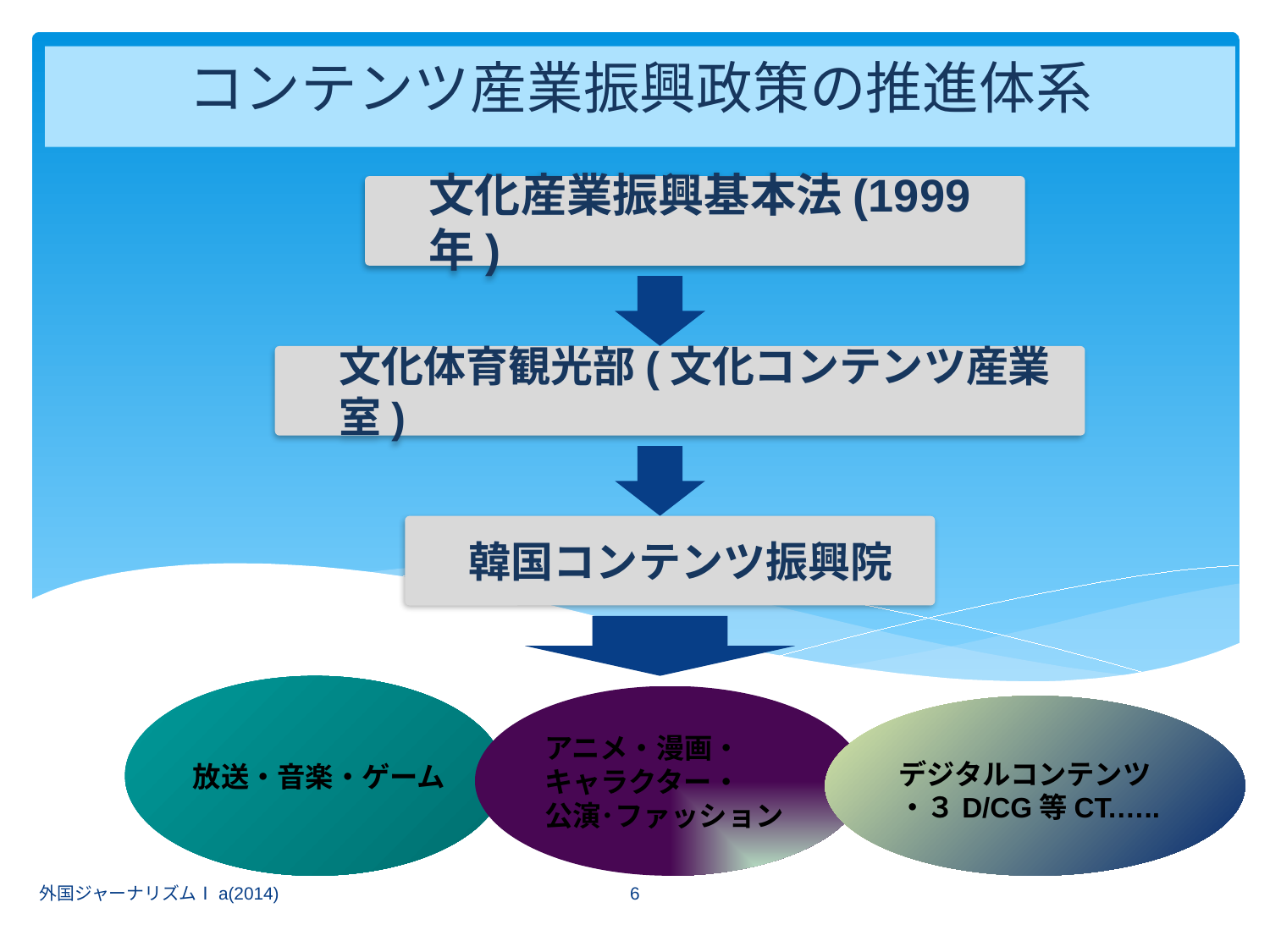

コンテンツ産業振興政策の推進体系

文化産業振興基本法(1999年)

文化体育観光部(文化コンテンツ産業室)

韓国コンテンツ振興院

放送・音楽・ゲーム
アニメ・漫画・
キャラクター・
公演･ファッション

デジタルコンテンツ
・３D/CG等CT.…..

6
外国ジャーナリズムⅠa(2014)